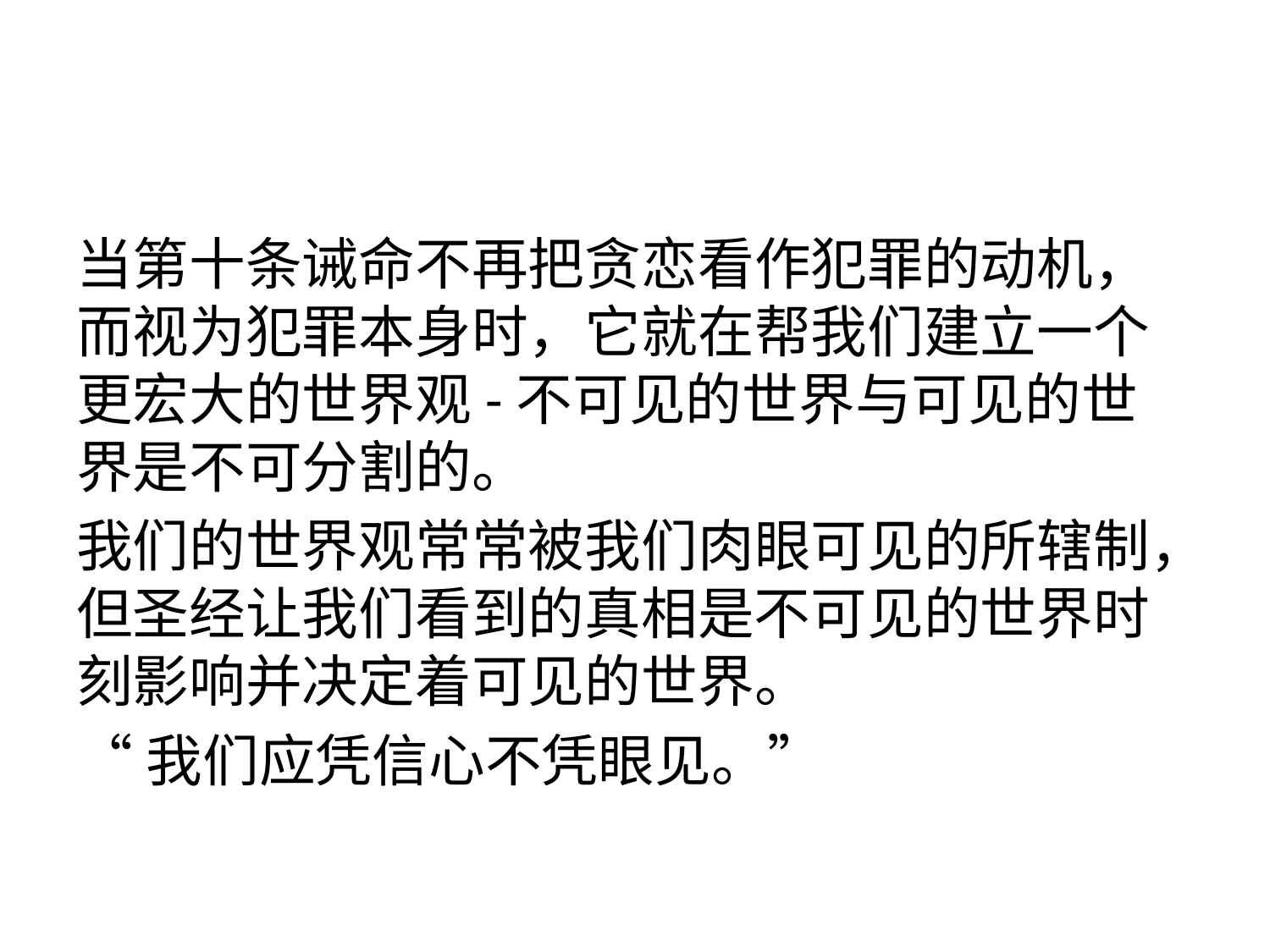

#
当第十条诫命不再把贪恋看作犯罪的动机，而视为犯罪本身时，它就在帮我们建立一个更宏大的世界观-不可见的世界与可见的世界是不可分割的。
我们的世界观常常被我们肉眼可见的所辖制，但圣经让我们看到的真相是不可见的世界时刻影响并决定着可见的世界。
“我们应凭信心不凭眼见。”